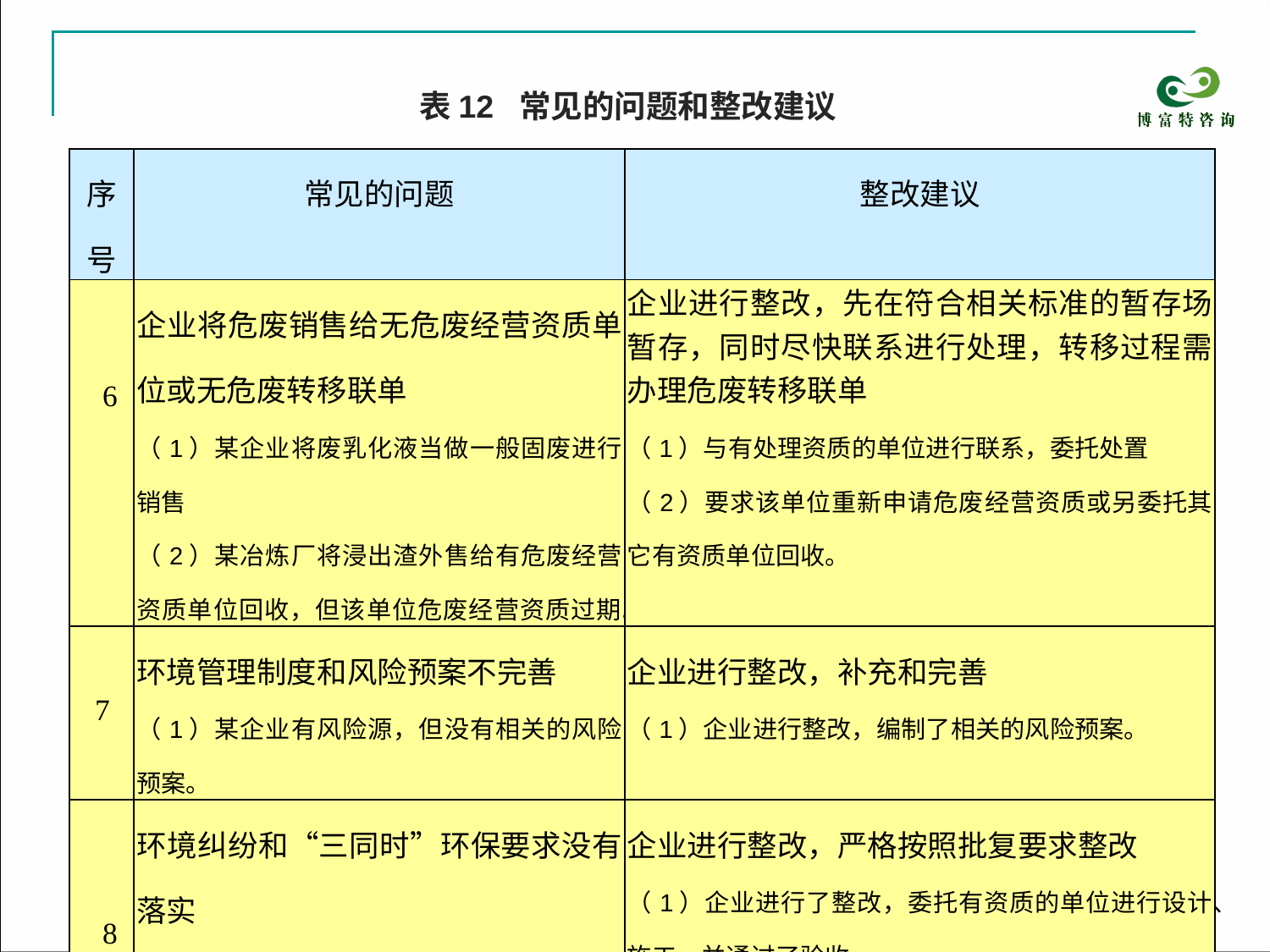

表12  常见的问题和整改建议
| 序号 | 常见的问题 | 整改建议 |
| --- | --- | --- |
| 6 | 企业将危废销售给无危废经营资质单位或无危废转移联单 （1）某企业将废乳化液当做一般固废进行销售 （2）某冶炼厂将浸出渣外售给有危废经营资质单位回收，但该单位危废经营资质过期。 | 企业进行整改，先在符合相关标准的暂存场暂存，同时尽快联系进行处理，转移过程需办理危废转移联单 （1）与有处理资质的单位进行联系，委托处置 （2）要求该单位重新申请危废经营资质或另委托其它有资质单位回收。 |
| 7 | 环境管理制度和风险预案不完善 （1）某企业有风险源，但没有相关的风险预案。 | 企业进行整改，补充和完善 （1）企业进行整改，编制了相关的风险预案。 |
| 8 | 环境纠纷和“三同时”环保要求没有落实 （1）某企业产生氰化尾渣，环评批复要求建设危险废物填埋场进行填埋，企业一直没有落实。 | 企业进行整改，严格按照批复要求整改 （1）企业进行了整改，委托有资质的单位进行设计、施工，并通过了验收。 |